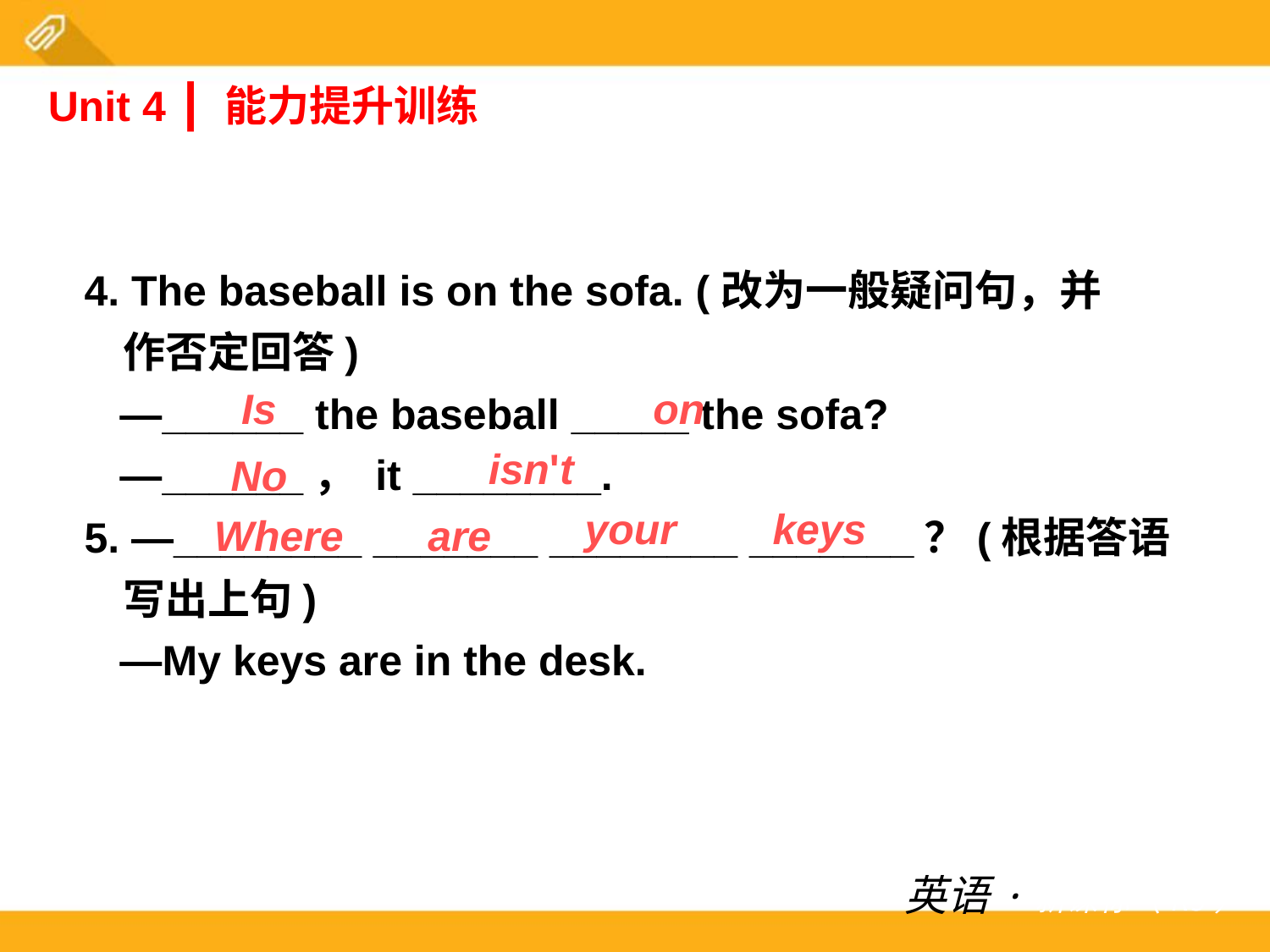

Unit 4 ┃ 能力提升训练
4. The baseball is on the sofa. (改为一般疑问句，并
   作否定回答)
   —______ the baseball _____ the sofa?
   —______， it ________.
5. —________ _______ ________ _______？(根据答语
   写出上句)
   —My keys are in the desk.
Is
on
isn't
No
your
keys
Where
are
英语·新课标（RJ）